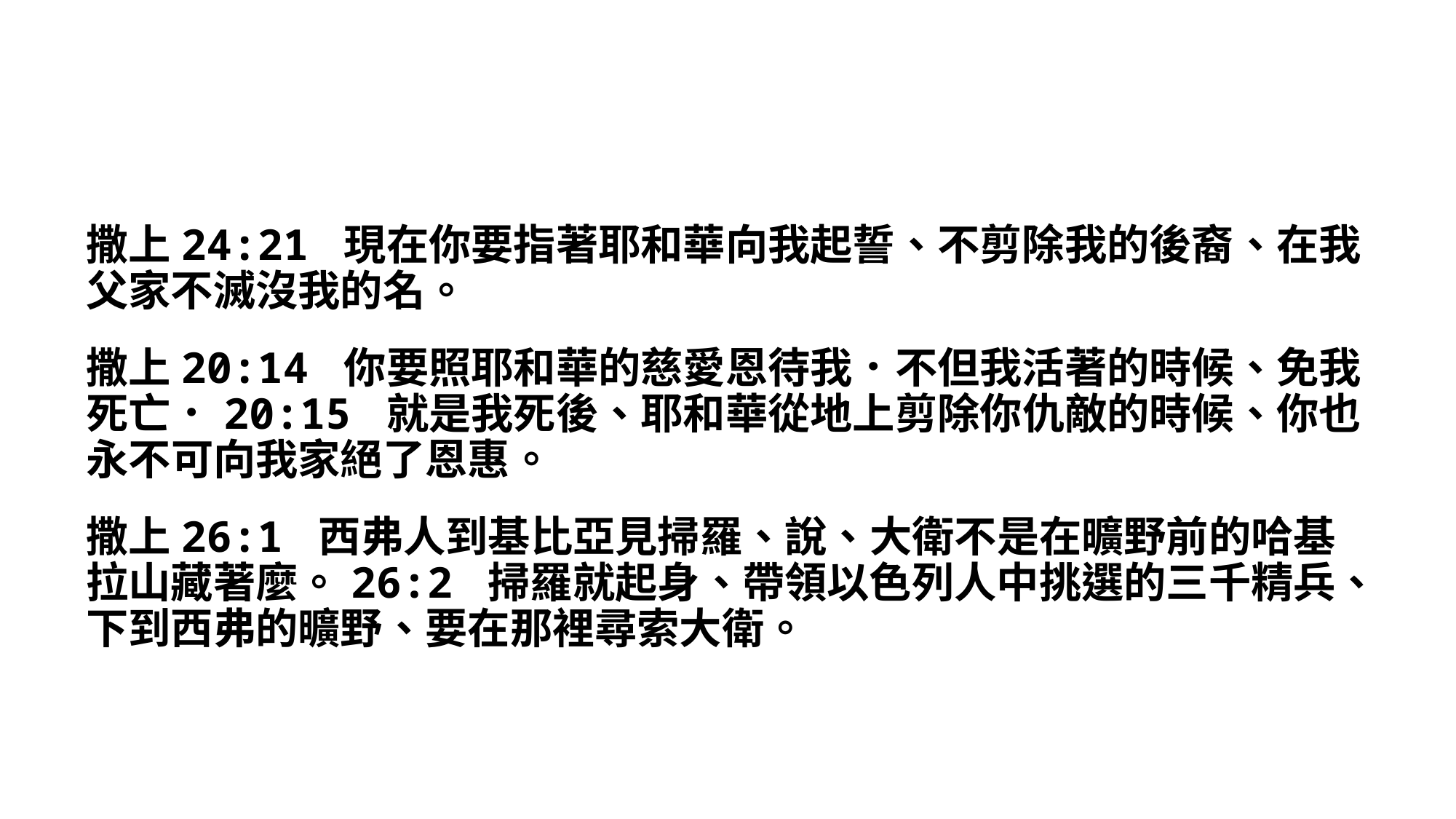

撒上24:21 現在你要指著耶和華向我起誓、不剪除我的後裔、在我父家不滅沒我的名。

撒上20:14 你要照耶和華的慈愛恩待我．不但我活著的時候、免我死亡．20:15 就是我死後、耶和華從地上剪除你仇敵的時候、你也永不可向我家絕了恩惠。

撒上26:1 西弗人到基比亞見掃羅、說、大衛不是在曠野前的哈基拉山藏著麼。26:2 掃羅就起身、帶領以色列人中挑選的三千精兵、下到西弗的曠野、要在那裡尋索大衛。